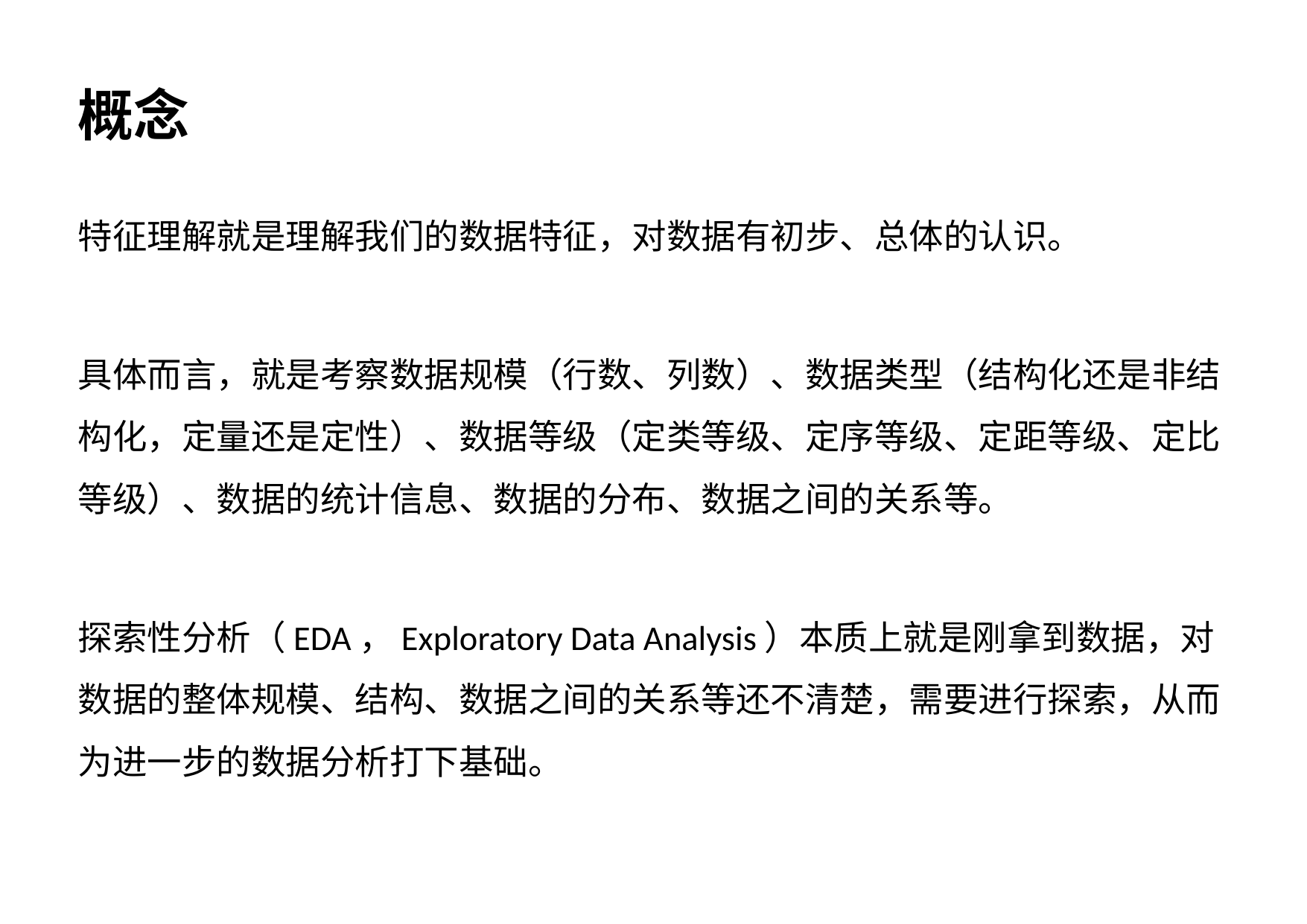

# 概念
特征理解就是理解我们的数据特征，对数据有初步、总体的认识。

具体而言，就是考察数据规模（行数、列数）、数据类型（结构化还是非结构化，定量还是定性）、数据等级（定类等级、定序等级、定距等级、定比等级）、数据的统计信息、数据的分布、数据之间的关系等。

探索性分析（EDA，Exploratory Data Analysis）本质上就是刚拿到数据，对数据的整体规模、结构、数据之间的关系等还不清楚，需要进行探索，从而为进一步的数据分析打下基础。